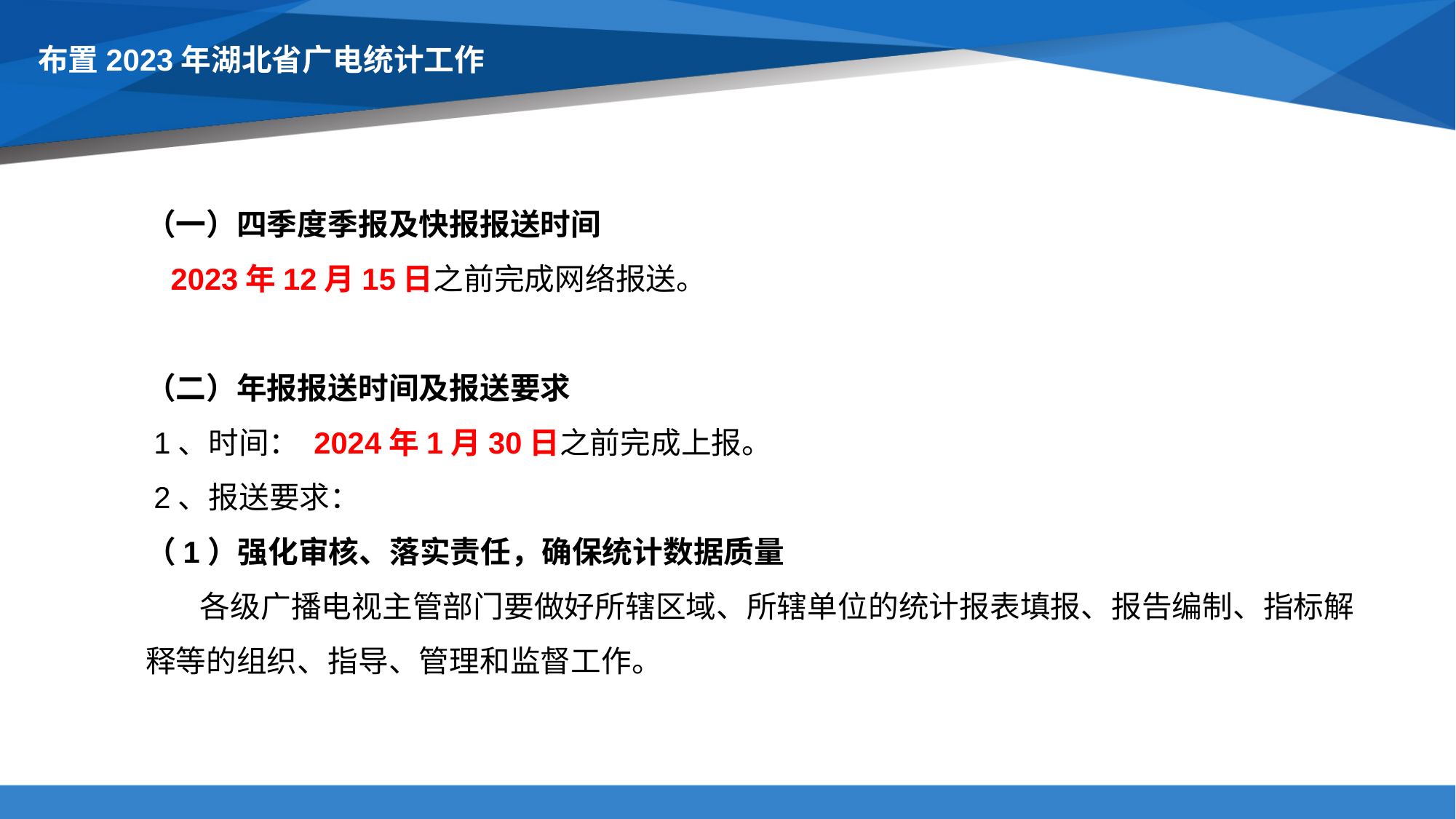

# 布置2023年湖北省广电统计工作
（一）四季度季报及快报报送时间
   2023年12月15日之前完成网络报送。

（二）年报报送时间及报送要求
 1、时间： 2024年1月30日之前完成上报。
 2、报送要求：
（1）强化审核、落实责任，确保统计数据质量
       各级广播电视主管部门要做好所辖区域、所辖单位的统计报表填报、报告编制、指标解释等的组织、指导、管理和监督工作。